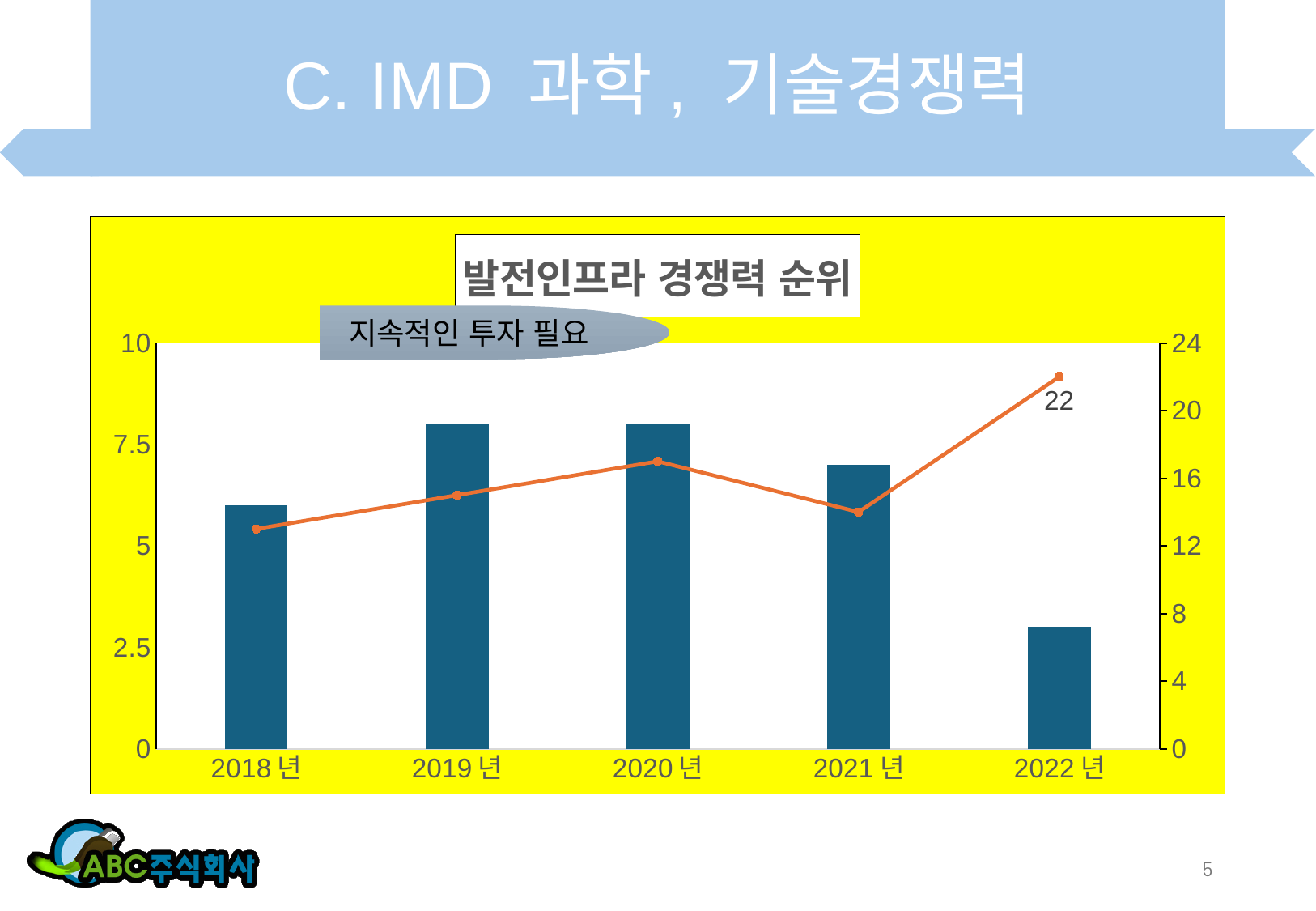

# C. IMD 과학, 기술경쟁력

### Chart: 발전인프라 경쟁력 순위

| Category | 과학경쟁력 | 기술경쟁력 |
|---|---|---|
| 2018년 | 6.0 | 13.0 |
| 2019년 | 8.0 | 15.0 |
| 2020년 | 8.0 | 17.0 |
| 2021년 | 7.0 | 14.0 |
| 2022년 | 3.0 | 22.0 |
지속적인 투자 필요
5